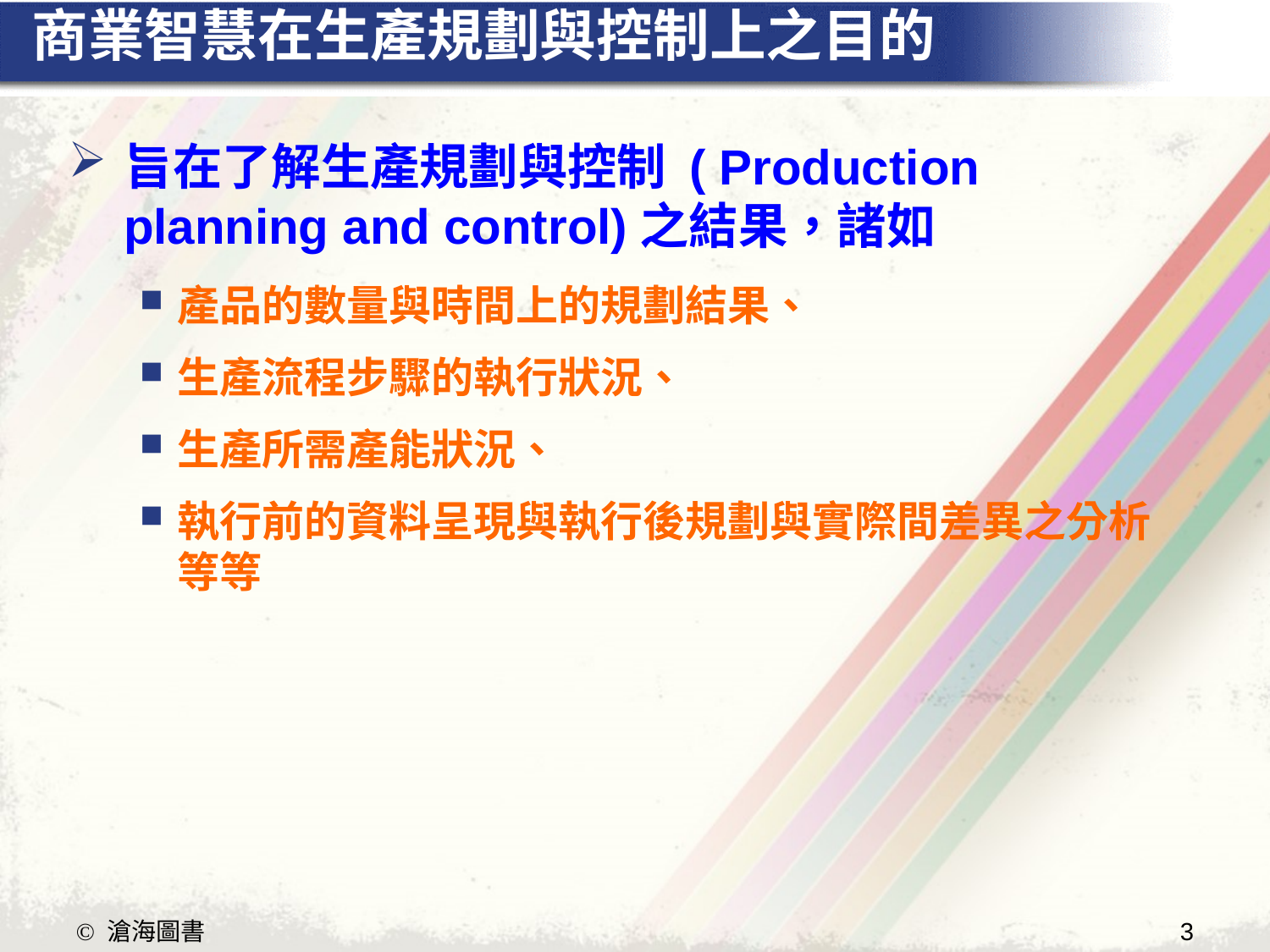

# 商業智慧在生產規劃與控制上之目的
旨在了解生產規劃與控制 ( Production planning and control)之結果，諸如
產品的數量與時間上的規劃結果、
生產流程步驟的執行狀況、
生產所需產能狀況、
執行前的資料呈現與執行後規劃與實際間差異之分析等等
3